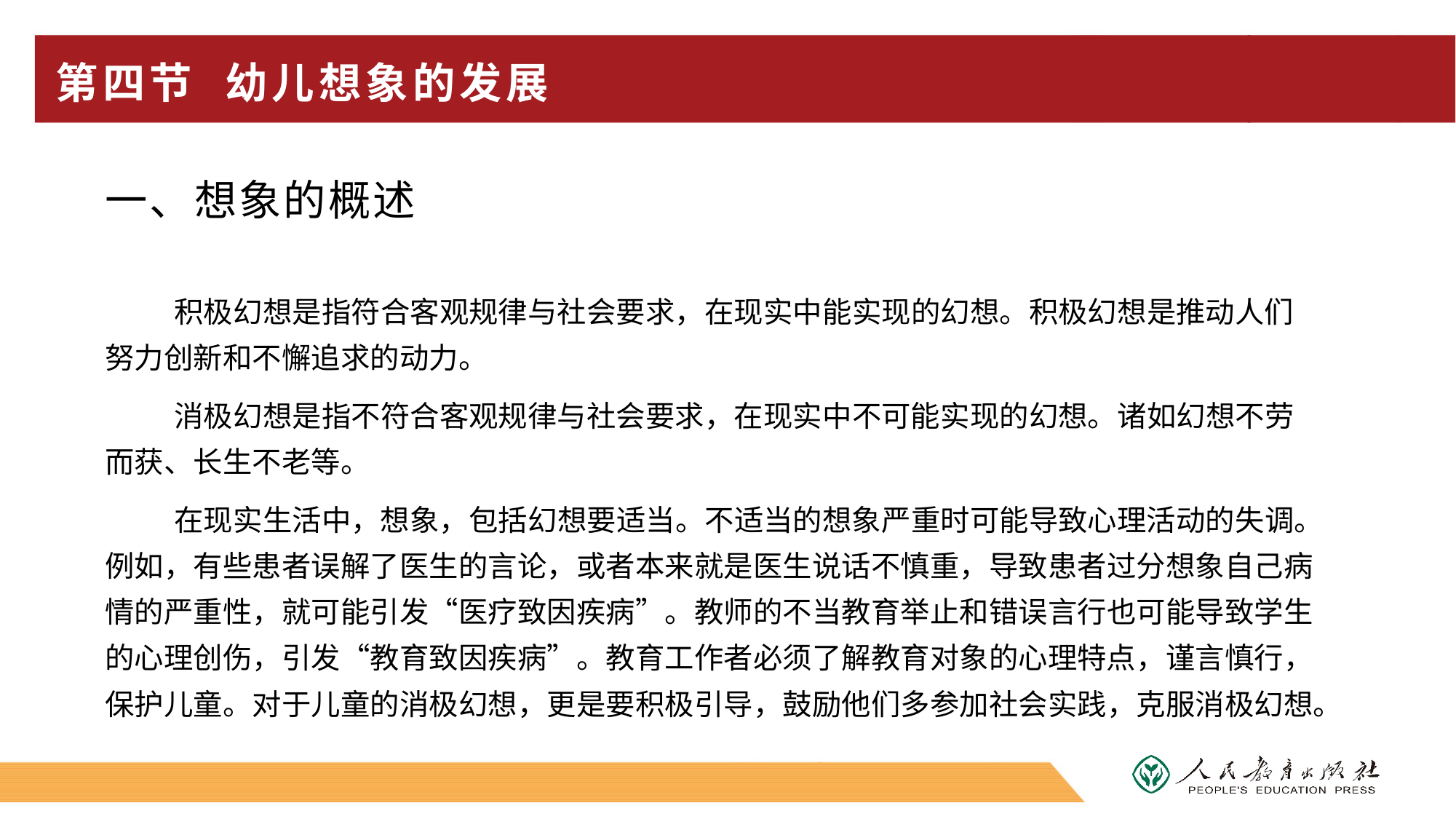

# 第四节  幼儿想象的发展
一、想象的概述
积极幻想是指符合客观规律与社会要求，在现实中能实现的幻想。积极幻想是推动人们努力创新和不懈追求的动力。
消极幻想是指不符合客观规律与社会要求，在现实中不可能实现的幻想。诸如幻想不劳而获、长生不老等。
在现实生活中，想象，包括幻想要适当。不适当的想象严重时可能导致心理活动的失调。例如，有些患者误解了医生的言论，或者本来就是医生说话不慎重，导致患者过分想象自己病情的严重性，就可能引发“医疗致因疾病”。教师的不当教育举止和错误言行也可能导致学生的心理创伤，引发“教育致因疾病”。教育工作者必须了解教育对象的心理特点，谨言慎行，保护儿童。对于儿童的消极幻想，更是要积极引导，鼓励他们多参加社会实践，克服消极幻想。